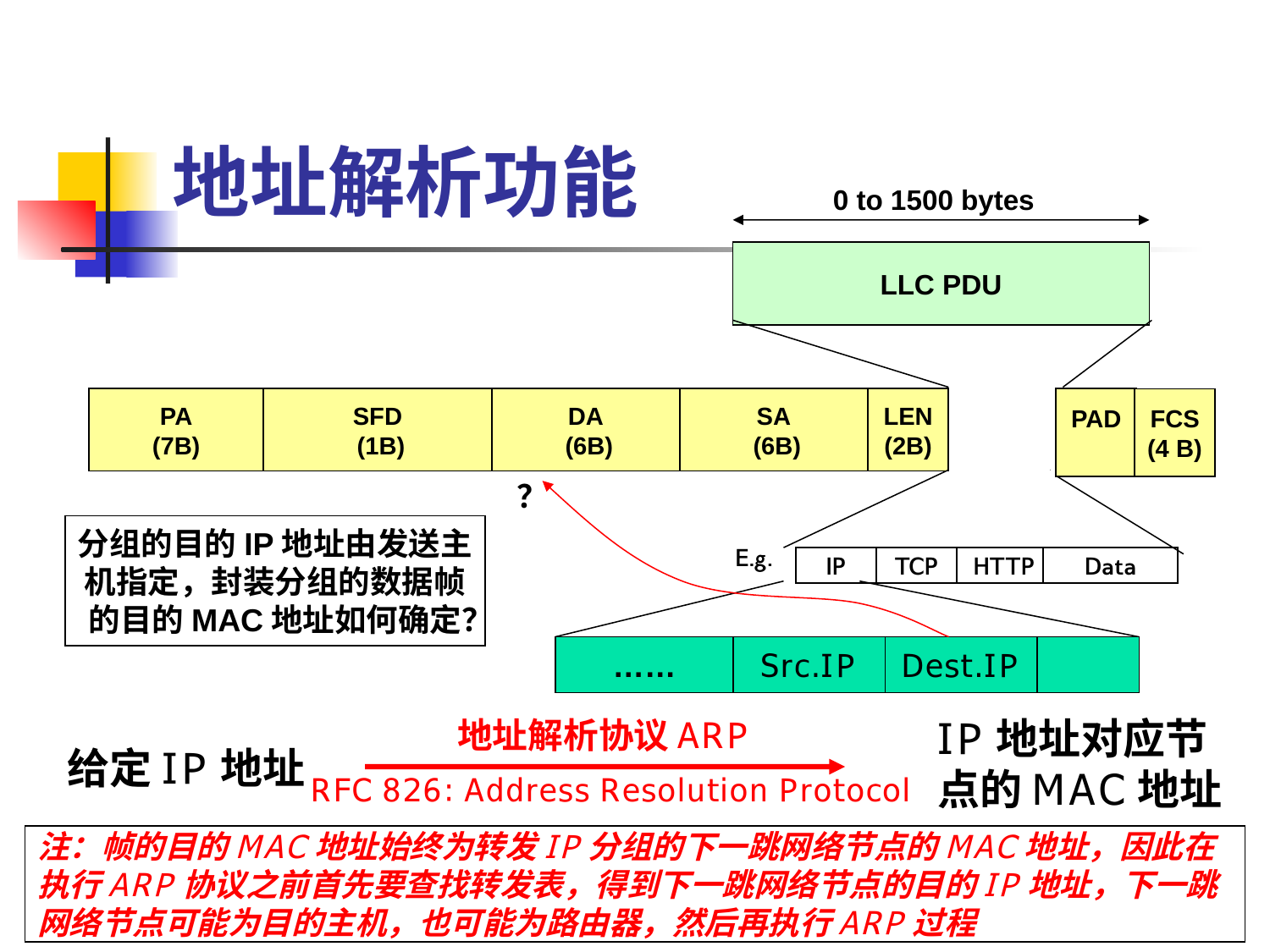

# 地址解析功能
0 to 1500 bytes

LLC PDU

PA
(7B)
SFD
 (1B)
DA
 (6B)
SA
 (6B)
LEN
(2B)
PAD

FCS
(4 B)
？

E.g.
IP
TCP
HTTP
Data

……
Src.IP
Dest.IP

分组的目的IP地址由发送主机指定，封装分组的数据帧的目的MAC地址如何确定？
IP地址对应节点的MAC地址
地址解析协议ARP

RFC 826: Address Resolution Protocol
给定IP地址

注：帧的目的MAC地址始终为转发IP分组的下一跳网络节点的MAC地址，因此在执行ARP协议之前首先要查找转发表，得到下一跳网络节点的目的IP地址，下一跳网络节点可能为目的主机，也可能为路由器，然后再执行ARP过程